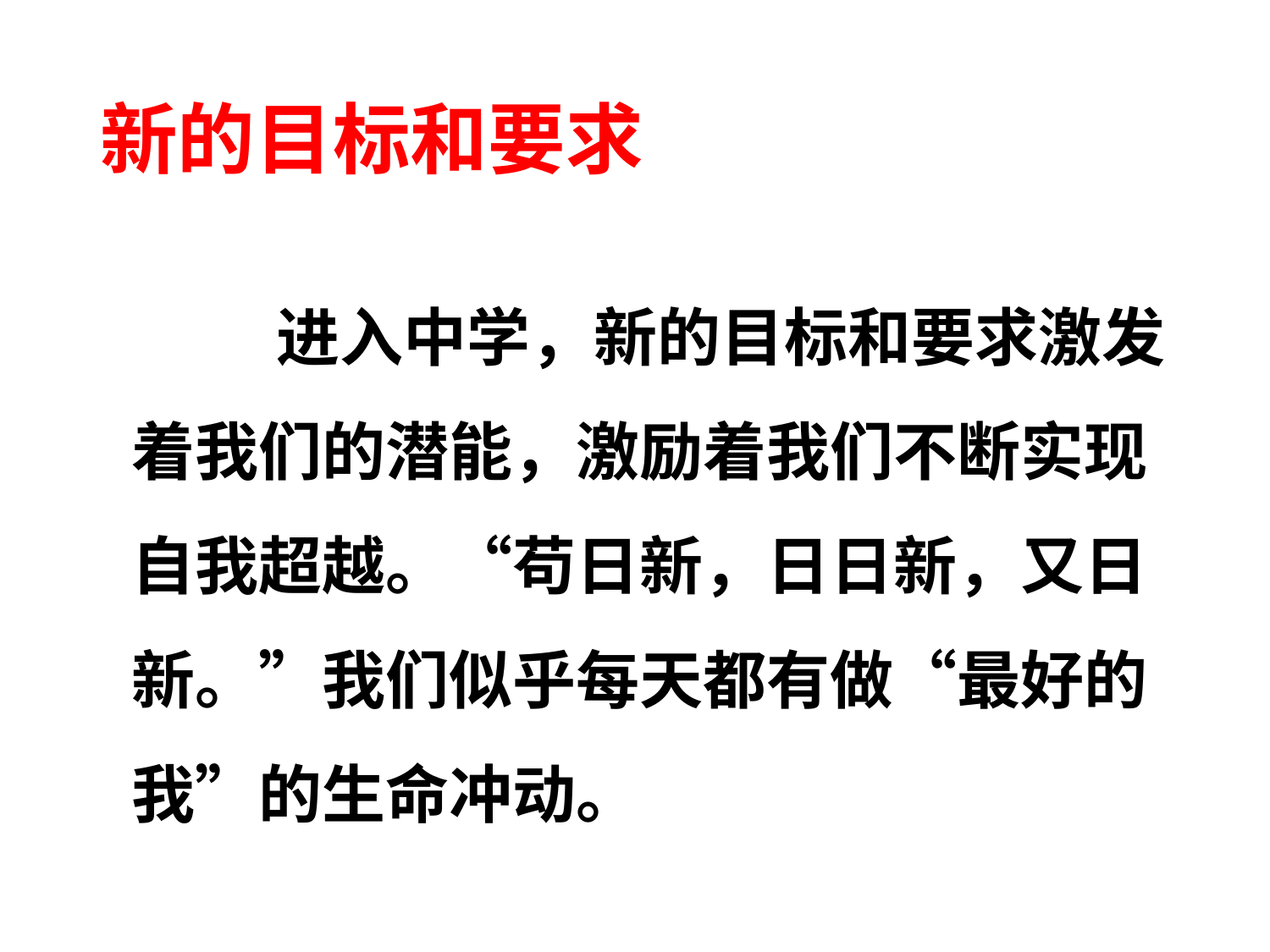

# 新的目标和要求
         进入中学，新的目标和要求激发着我们的潜能，激励着我们不断实现自我超越。“苟日新，日日新，又日新。”我们似乎每天都有做“最好的我”的生命冲动。